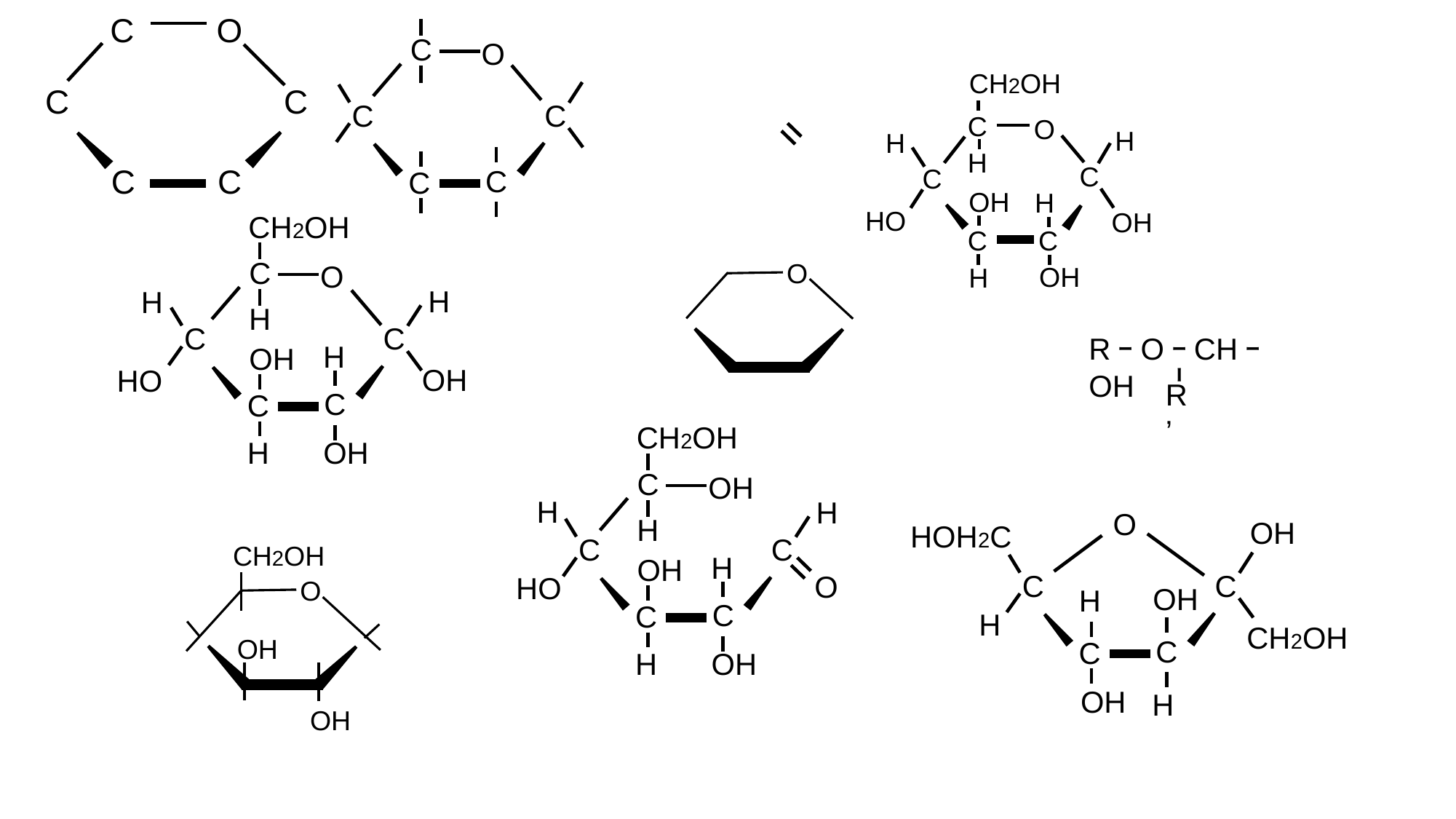

O
C
C
C

C
C
C
O
C
C

C
C
CH2OH
C
O
C
C

C
C
H
H
H
OH
H
HO
OH
OH
H
CH2OH
C
O
C
C

C
C
H
H
H
H
OH
OH
HO
H
OH
O

RｰOｰCHｰOH
ｰ
R’
CH2OH
C
OH
C
C

C
C
H
H
H
H
OH
O
HO
H
OH
O
C
C

C
C
OH
HOH2C
OH
H
H
CH2OH
OH
H
CH2OH
O

OH
OH